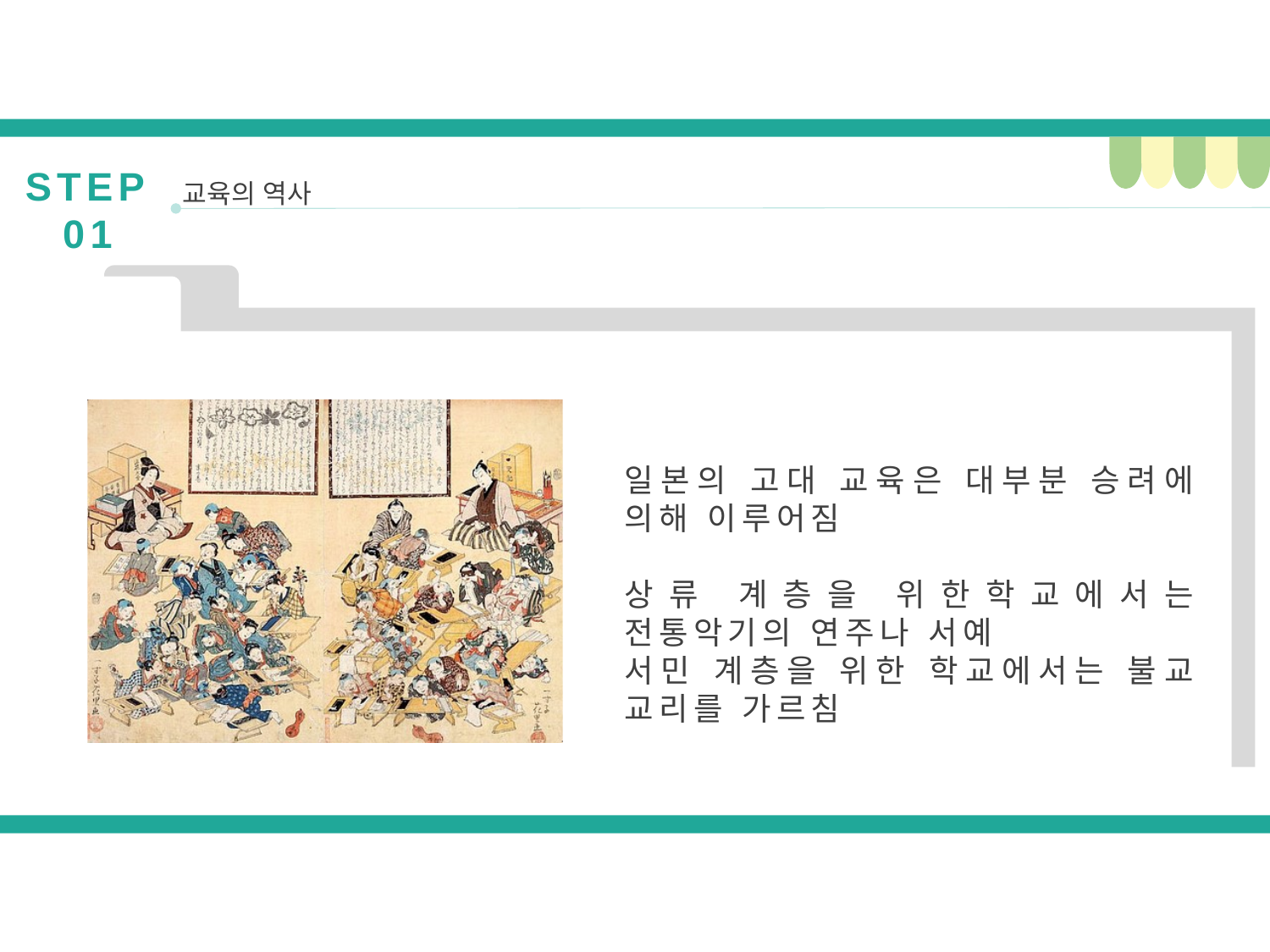

STEP 01
교육의 역사

일본의 고대 교육은 대부분 승려에 의해 이루어짐

상류 계층을 위한학교에서는 전통악기의 연주나 서예
서민 계층을 위한 학교에서는 불교 교리를 가르침